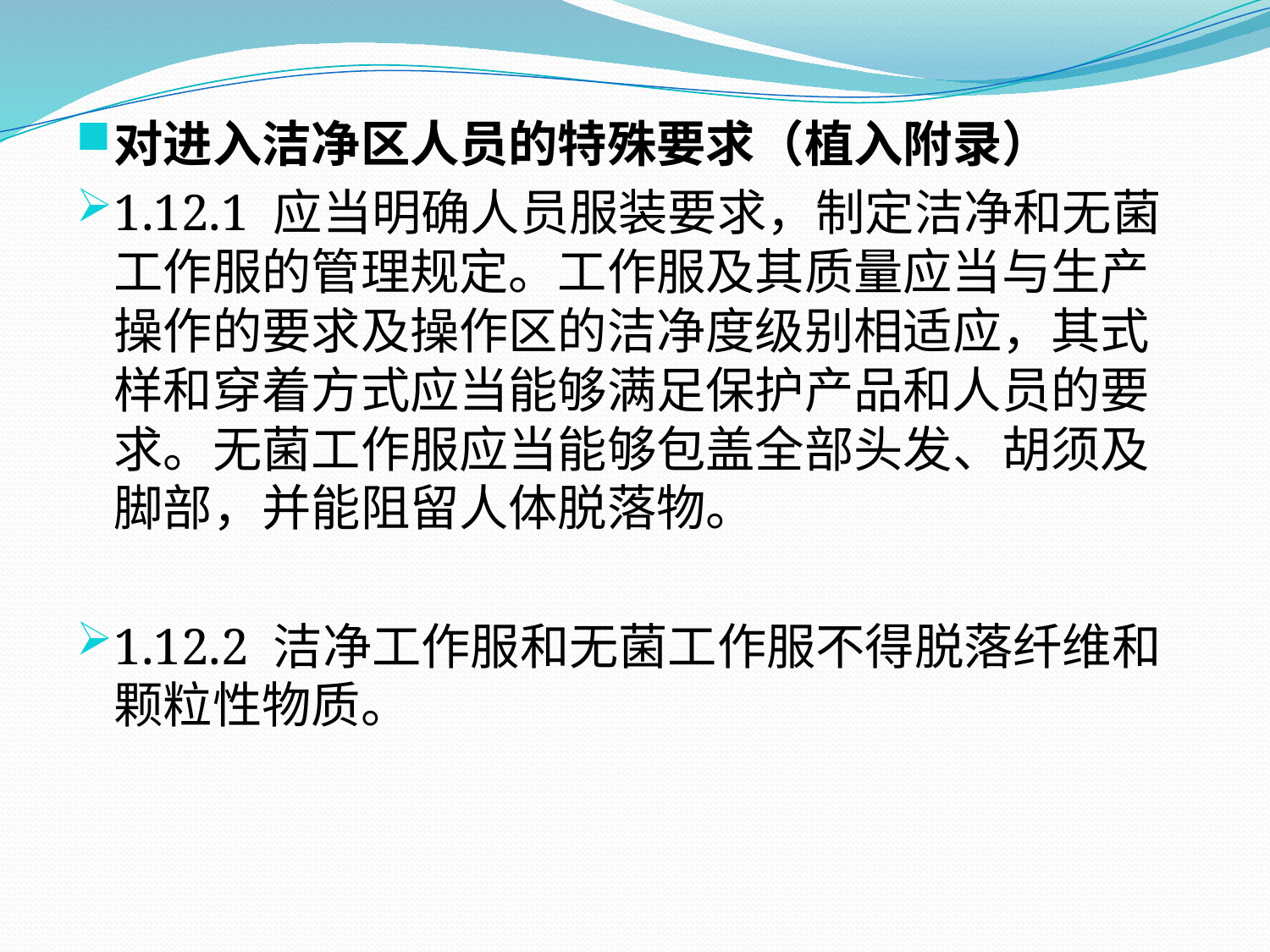

对进入洁净区人员的特殊要求（植入附录）
1.12.1 应当明确人员服装要求，制定洁净和无菌工作服的管理规定。工作服及其质量应当与生产操作的要求及操作区的洁净度级别相适应，其式样和穿着方式应当能够满足保护产品和人员的要求。无菌工作服应当能够包盖全部头发、胡须及脚部，并能阻留人体脱落物。

1.12.2 洁净工作服和无菌工作服不得脱落纤维和颗粒性物质。